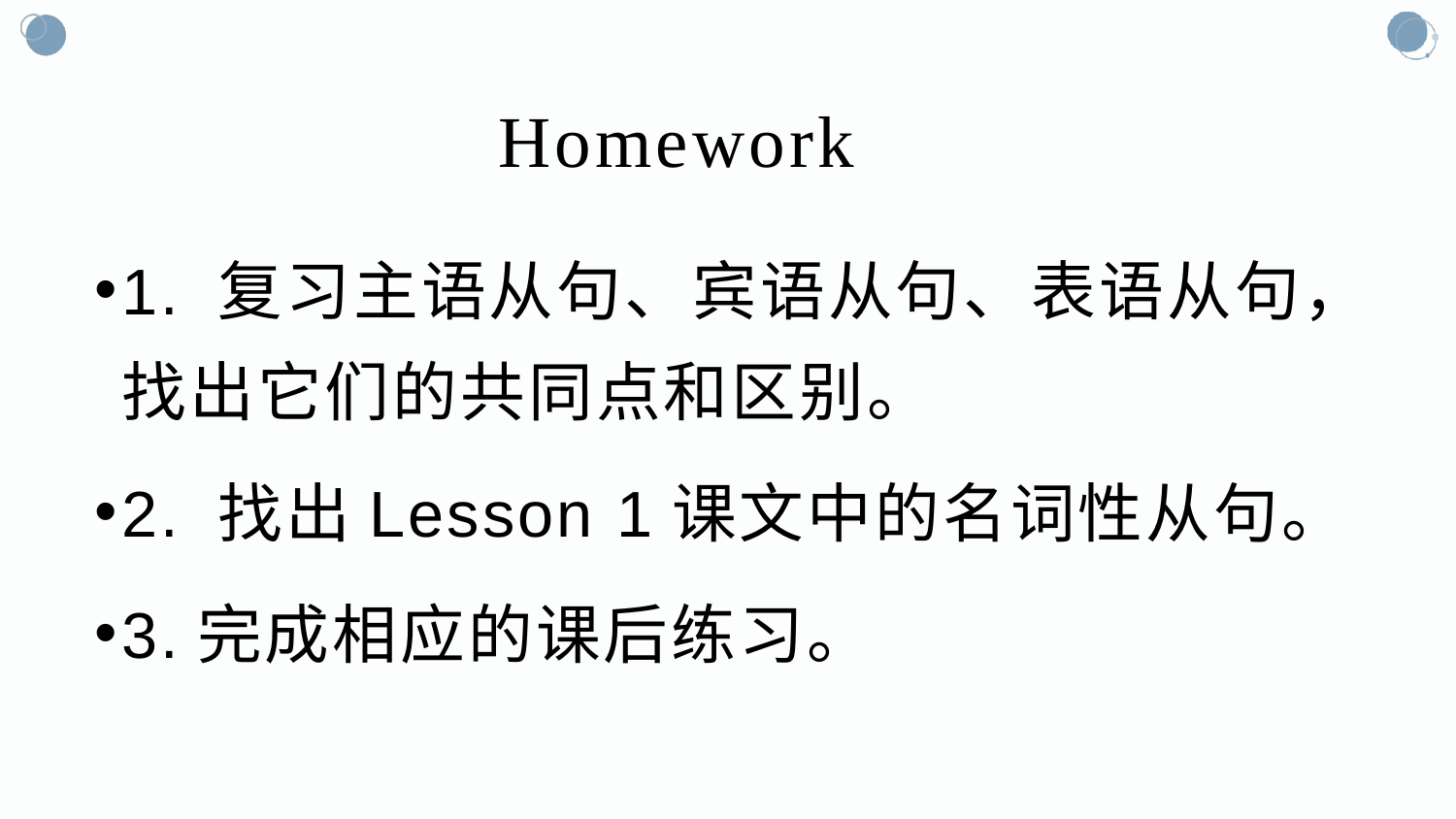

# Homework
1. 复习主语从句、宾语从句、表语从句，找出它们的共同点和区别。
2. 找出Lesson 1课文中的名词性从句。
3.完成相应的课后练习。